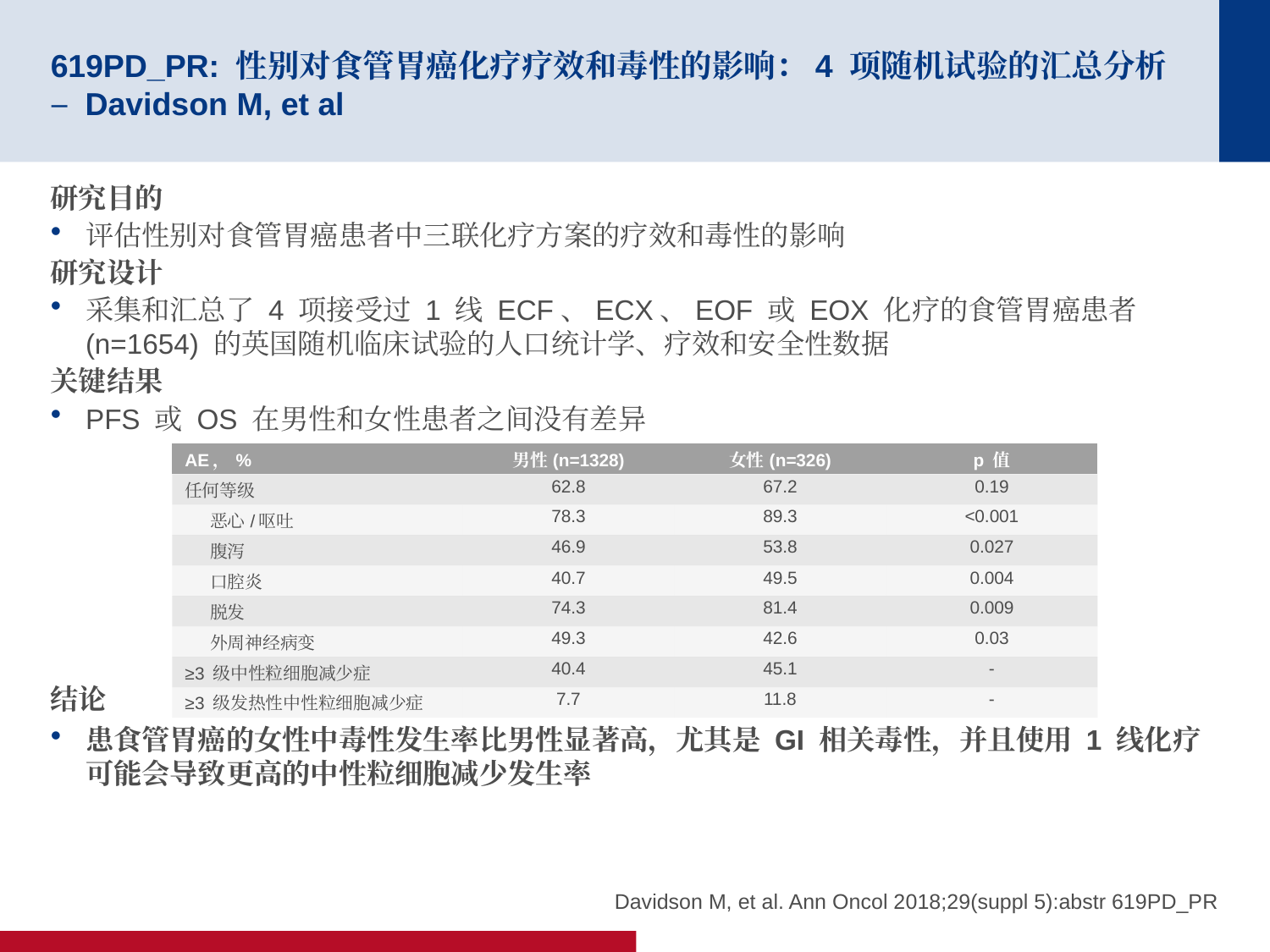

# 619PD_PR: 性别对食管胃癌化疗疗效和毒性的影响：4 项随机试验的汇总分析 – Davidson M, et al
研究目的
评估性别对食管胃癌患者中三联化疗方案的疗效和毒性的影响
研究设计
采集和汇总了 4 项接受过 1 线 ECF、ECX、EOF 或 EOX 化疗的食管胃癌患者 (n=1654) 的英国随机临床试验的人口统计学、疗效和安全性数据
关键结果
PFS 或 OS 在男性和女性患者之间没有差异
结论
患食管胃癌的女性中毒性发生率比男性显著高，尤其是 GI 相关毒性，并且使用 1 线化疗可能会导致更高的中性粒细胞减少发生率
| AE，% | 男性(n=1328) | 女性(n=326) | p 值 |
| --- | --- | --- | --- |
| 任何等级 | 62.8 | 67.2 | 0.19 |
| 恶心/呕吐 | 78.3 | 89.3 | <0.001 |
| 腹泻 | 46.9 | 53.8 | 0.027 |
| 口腔炎 | 40.7 | 49.5 | 0.004 |
| 脱发 | 74.3 | 81.4 | 0.009 |
| 外周神经病变 | 49.3 | 42.6 | 0.03 |
| ≥3 级中性粒细胞减少症 | 40.4 | 45.1 | - |
| ≥3 级发热性中性粒细胞减少症 | 7.7 | 11.8 | - |
Davidson M, et al. Ann Oncol 2018;29(suppl 5):abstr 619PD_PR